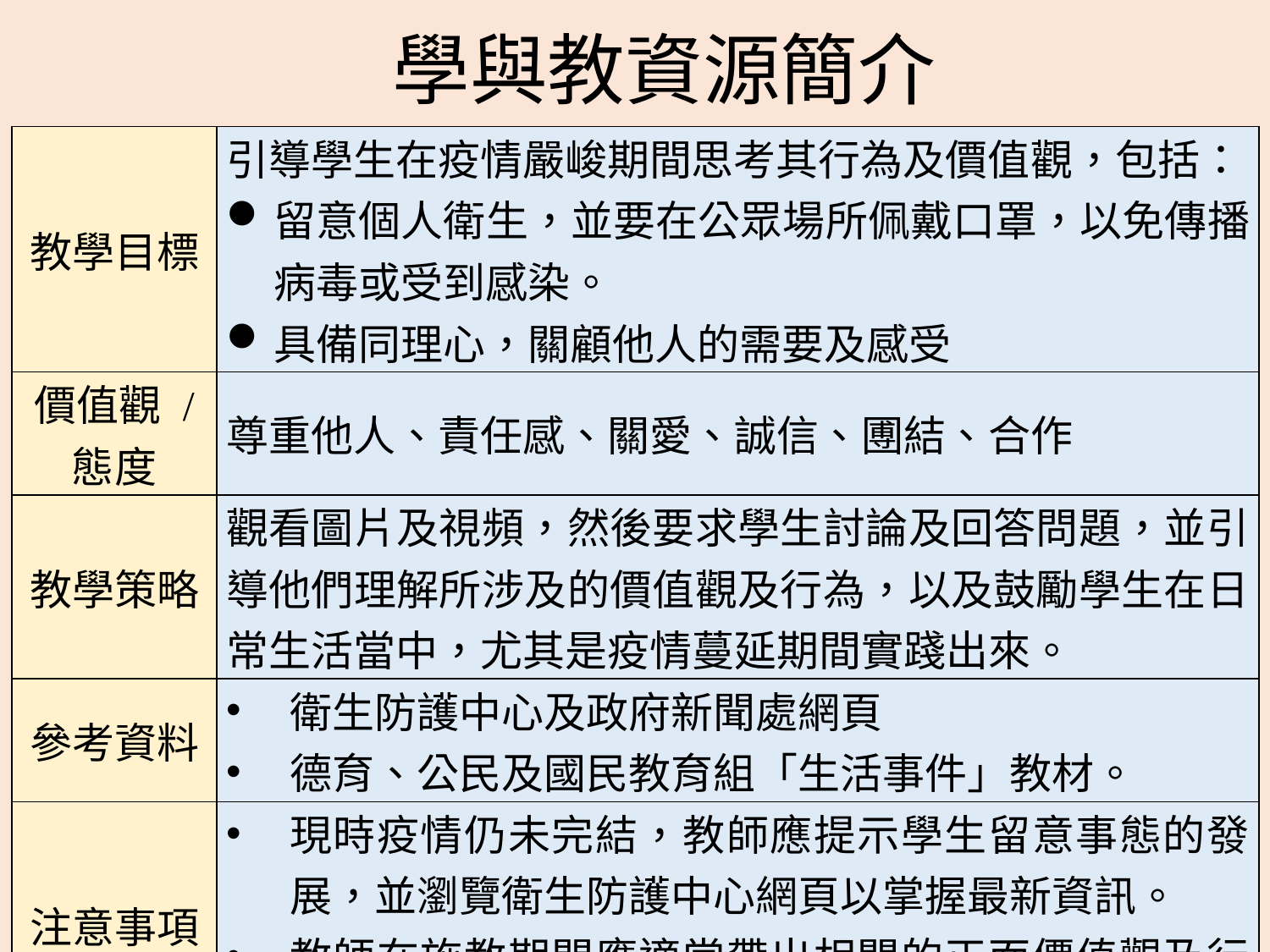

# 學與教資源簡介
| 教學目標 | 引導學生在疫情嚴峻期間思考其行為及價值觀，包括： 留意個人衛生，並要在公眾場所佩戴口罩，以免傳播病毒或受到感染。 具備同理心，關顧他人的需要及感受 |
| --- | --- |
| 價值觀 / 態度 | 尊重他人、責任感、關愛、誠信、圑結、合作 |
| 教學策略 | 觀看圖片及視頻，然後要求學生討論及回答問題，並引導他們理解所涉及的價值觀及行為，以及鼓勵學生在日常生活當中，尤其是疫情蔓延期間實踐出來。 |
| 參考資料 | 衛生防護中心及政府新聞處網頁 德育、公民及國民教育組「生活事件」教材。 |
| 注意事項 | 現時疫情仍未完結，教師應提示學生留意事態的發展，並瀏覽衛生防護中心網頁以掌握最新資訊。 教師在施教期間應適當帶出相關的正面價值觀及行為，並鼓勵學生於日常生活當中躬行實踐。 |